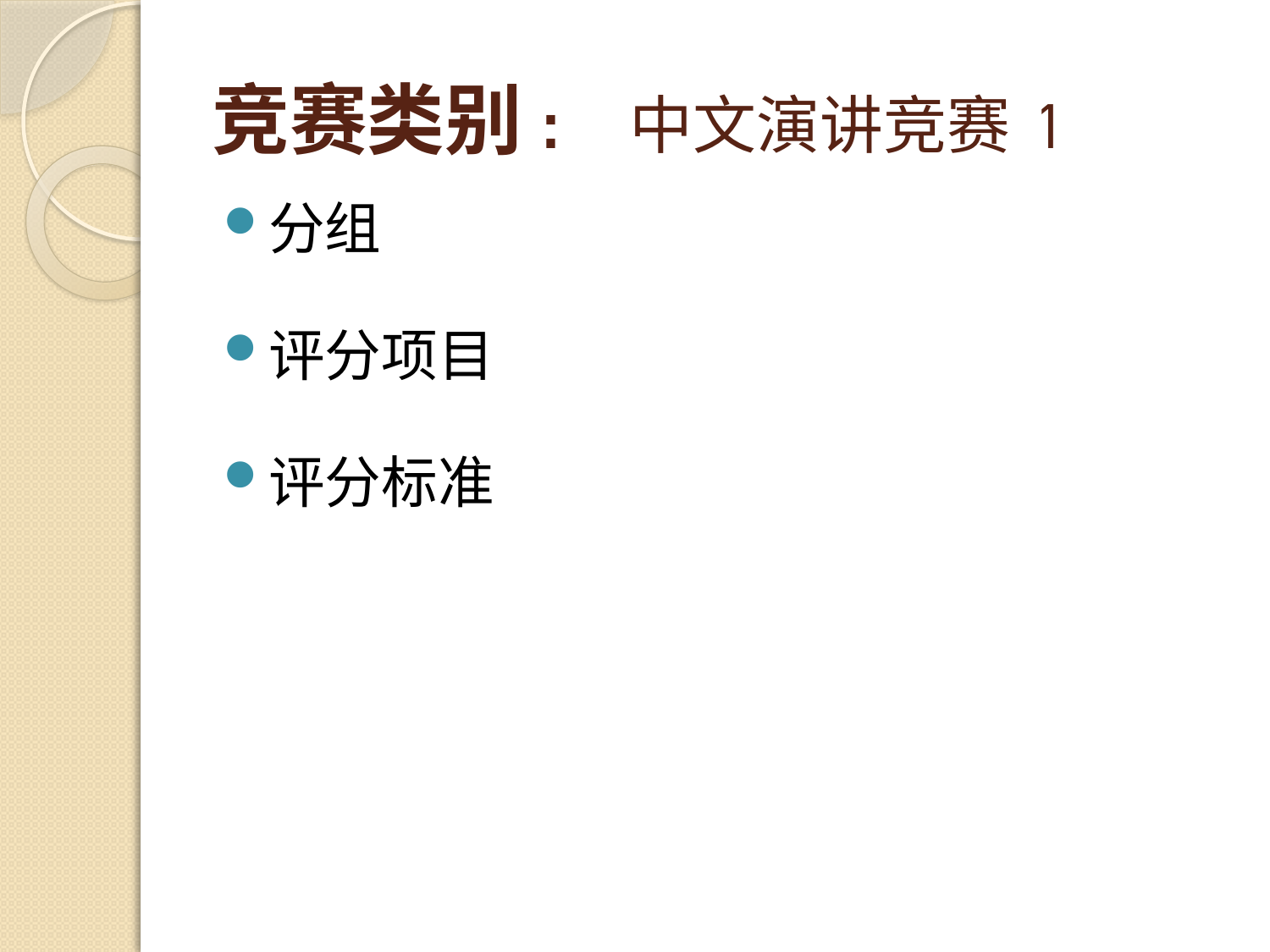

# 竞赛类别:  中文演讲竞赛 1
分组

评分项目

评分标准